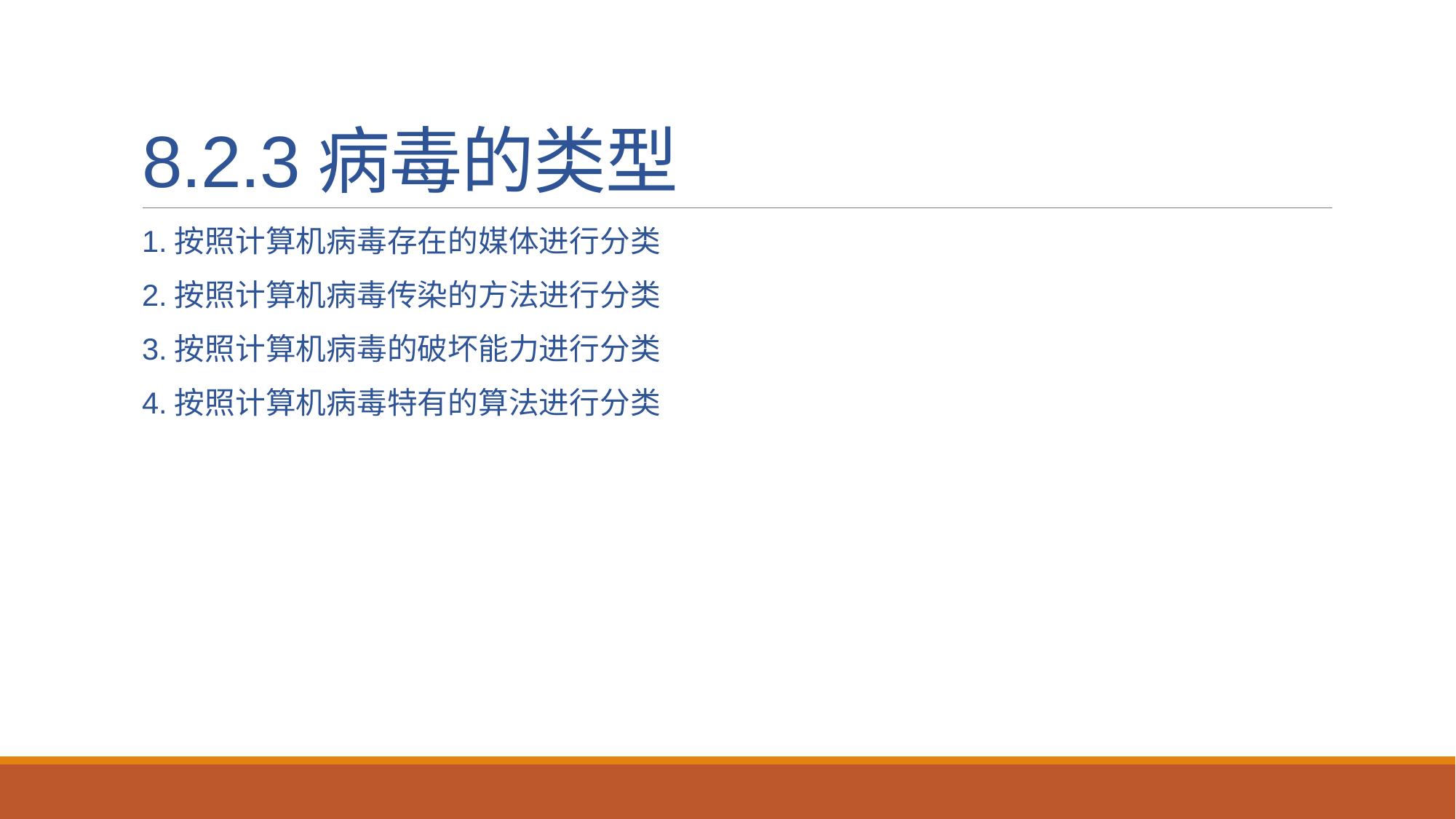

# 8.2.3病毒的类型
1.按照计算机病毒存在的媒体进行分类
2.按照计算机病毒传染的方法进行分类
3.按照计算机病毒的破坏能力进行分类
4.按照计算机病毒特有的算法进行分类